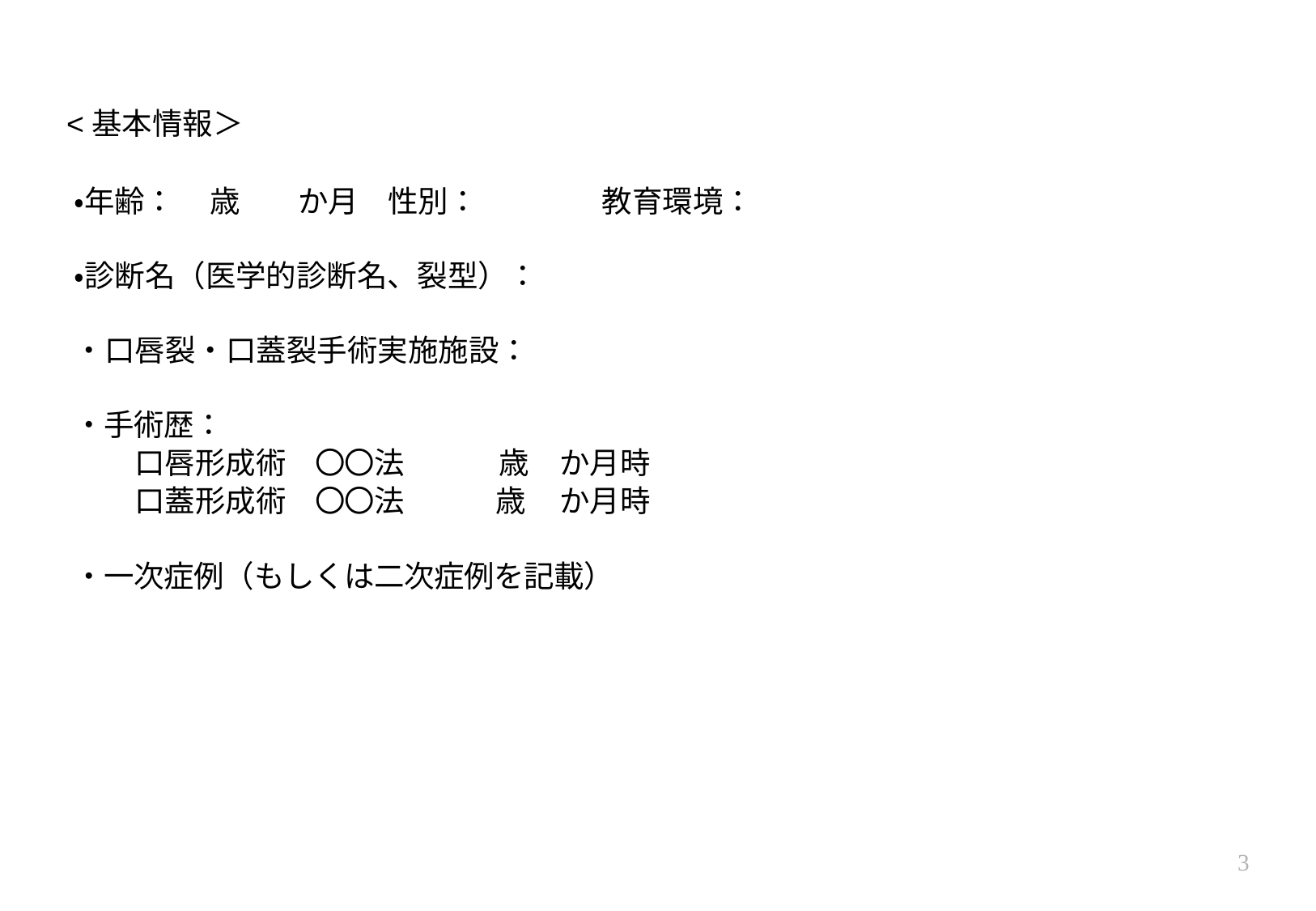

<基本情報＞
・年齢： 　歳　　か月　性別： 　　　　教育環境：
・診断名（医学的診断名、裂型）：
・口唇裂・口蓋裂手術実施施設：
・手術歴：
　　口唇形成術　〇〇法	　　歳　か月時
　　口蓋形成術　〇〇法	　    歳     か月時
・一次症例（もしくは二次症例を記載）
3